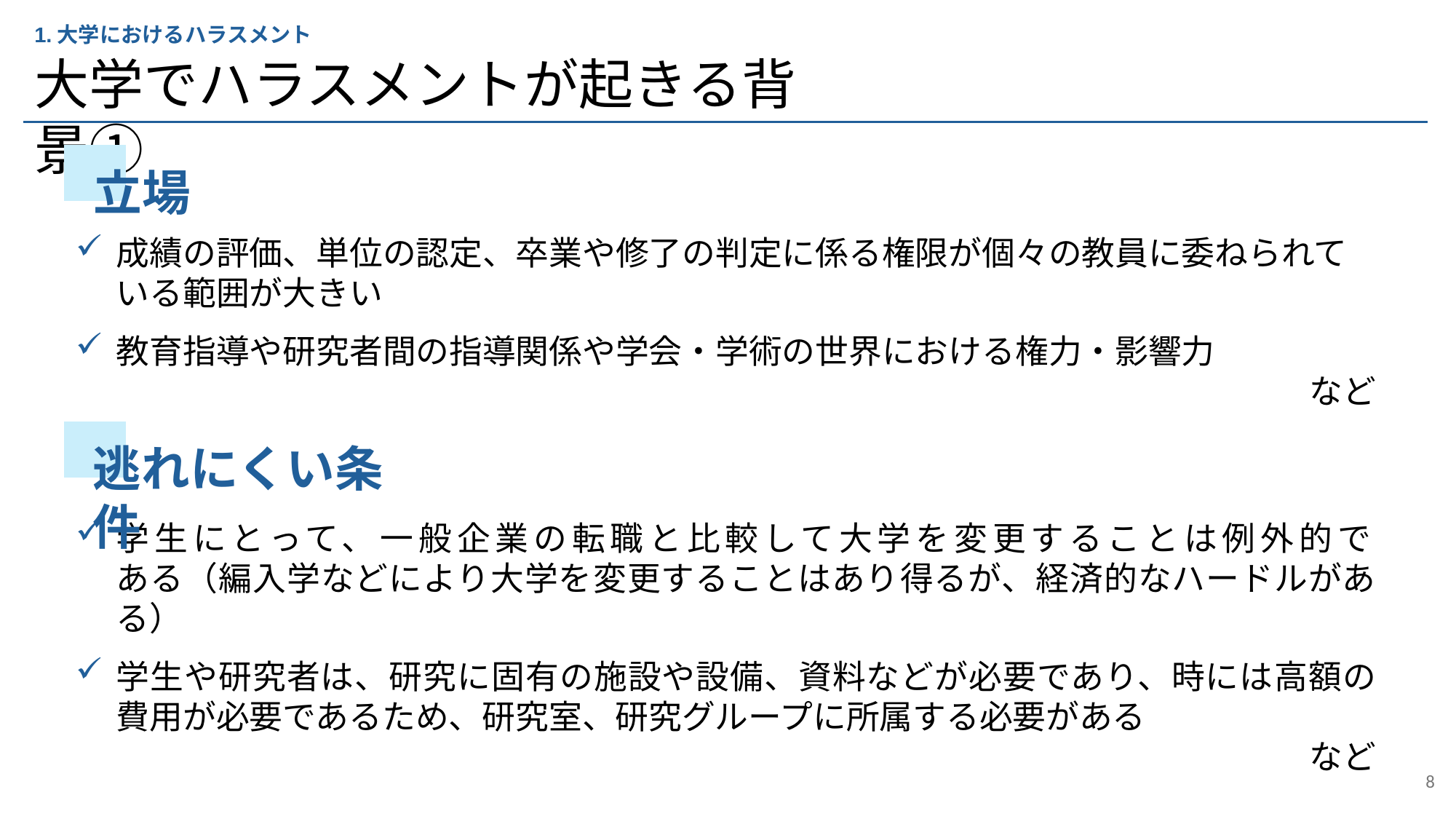

1.大学におけるハラスメント
大学でハラスメントが起きる背景①

立場
成績の評価、単位の認定、卒業や修了の判定に係る権限が個々の教員に委ねられている範囲が大きい
教育指導や研究者間の指導関係や学会・学術の世界における権力・影響力
など

逃れにくい条件
学生にとって、一般企業の転職と比較して大学を変更することは例外的で
ある（編入学などにより大学を変更することはあり得るが、経済的なハードルがある）
学生や研究者は、研究に固有の施設や設備、資料などが必要であり、時には高額の費用が必要であるため、研究室、研究グループに所属する必要がある
など
8